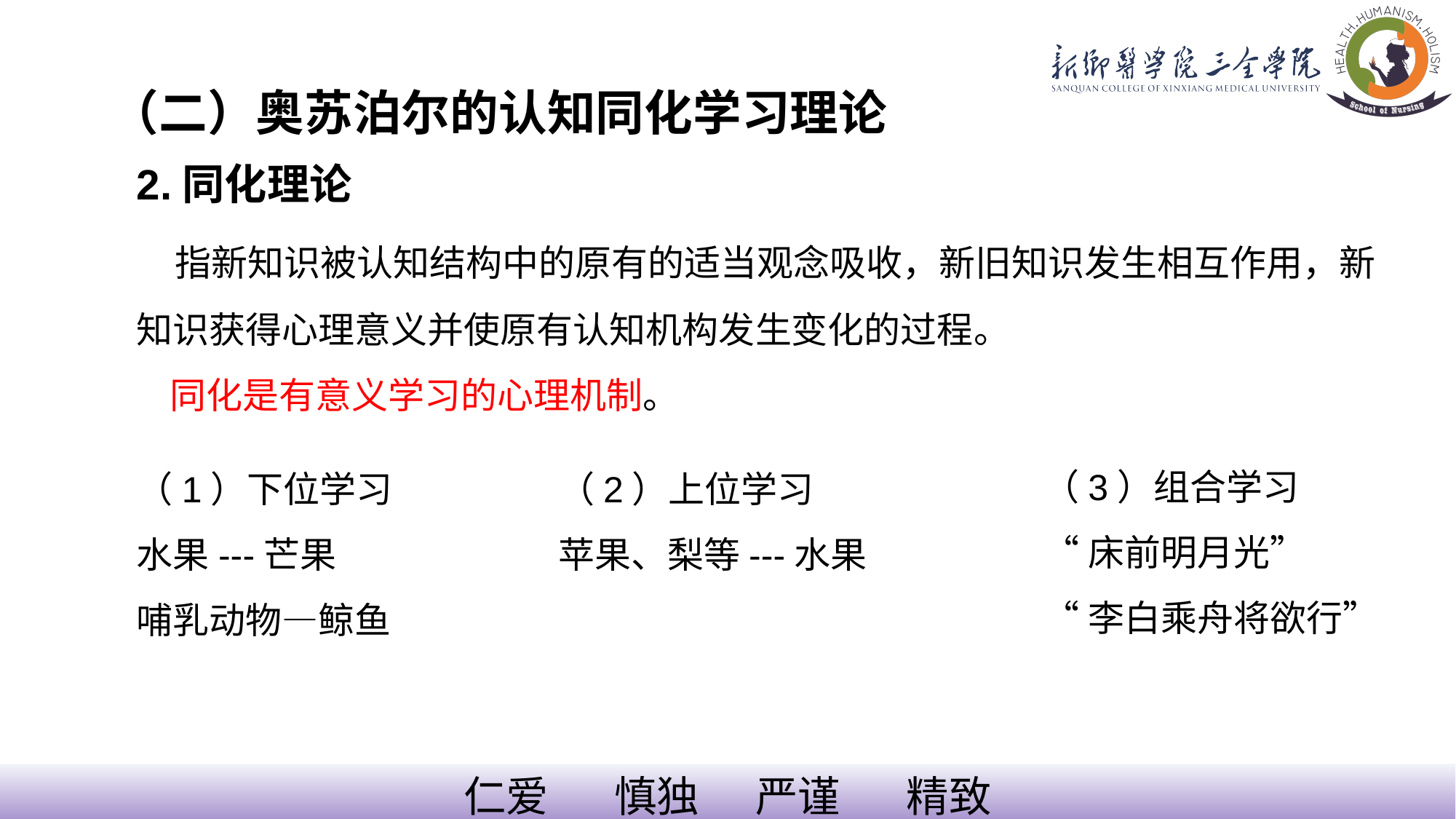

（二）奥苏泊尔的认知同化学习理论

2.同化理论
   指新知识被认知结构中的原有的适当观念吸收，新旧知识发生相互作用，新知识获得心理意义并使原有认知机构发生变化的过程。
   同化是有意义学习的心理机制。
（3）组合学习
“床前明月光”
“李白乘舟将欲行”
（1）下位学习
水果---芒果
哺乳动物—鲸鱼

（2）上位学习
苹果、梨等---水果